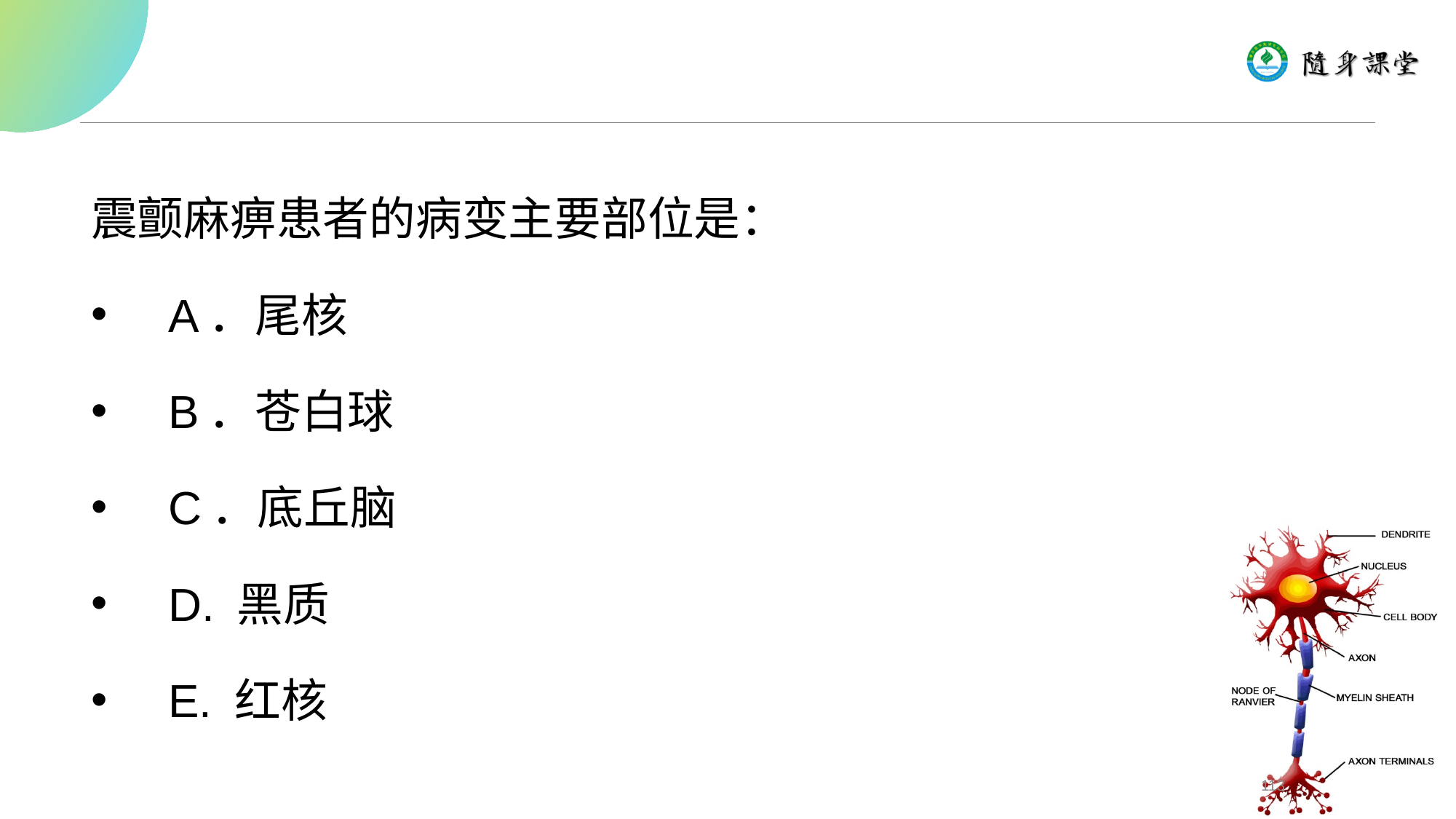

#
震颤麻痹患者的病变主要部位是：
    A．尾核
    B．苍白球
    C．底丘脑
    D. 黑质
    E. 红核

113